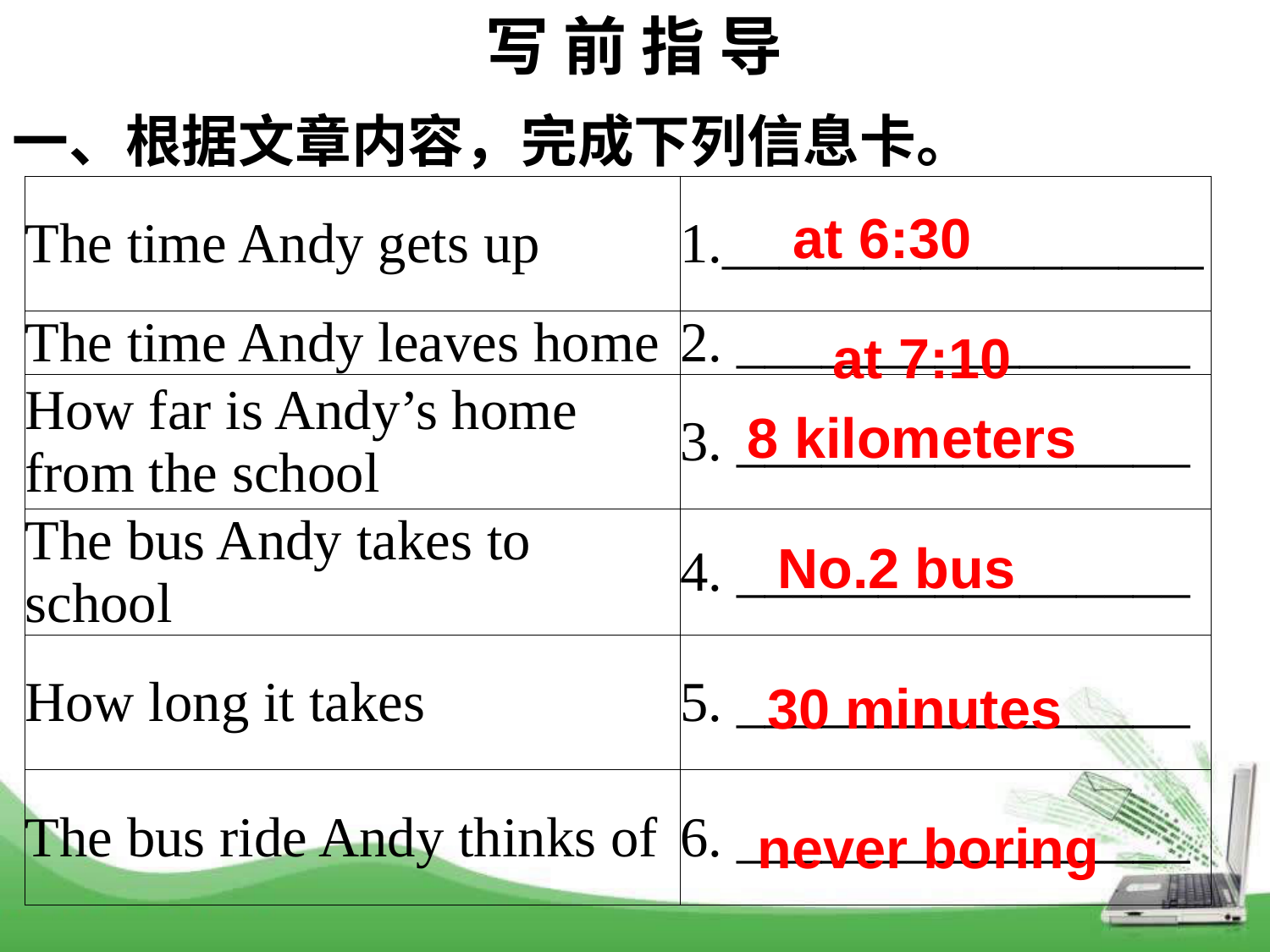

写 前 指 导
一、根据文章内容，完成下列信息卡。
| The time Andy gets up | 1.\_\_\_\_\_\_\_\_\_\_\_\_\_\_\_\_\_ |
| --- | --- |
| The time Andy leaves home | 2. \_\_\_\_\_\_\_\_\_\_\_\_\_\_\_\_ |
| How far is Andy’s home from the school | 3. \_\_\_\_\_\_\_\_\_\_\_\_\_\_\_\_ |
| The bus Andy takes to school | 4. \_\_\_\_\_\_\_\_\_\_\_\_\_\_\_\_ |
| How long it takes | 5. \_\_\_\_\_\_\_\_\_\_\_\_\_\_\_\_ |
| The bus ride Andy thinks of | 6. \_\_\_\_\_\_\_\_\_\_\_\_\_\_\_\_ |
 at 6:30
 at 7:10
8 kilometers
No.2 bus
30 minutes
never boring